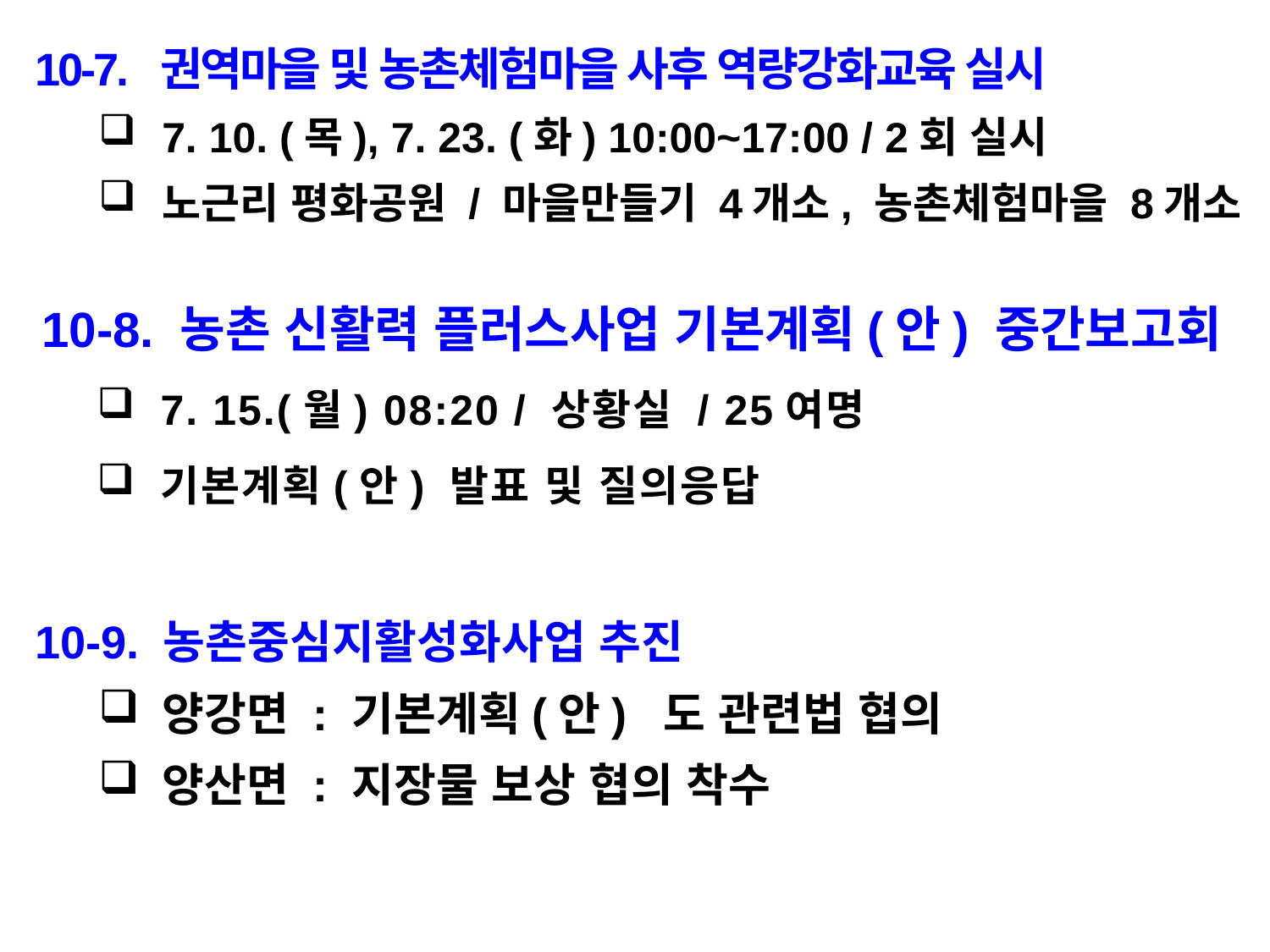

10-7.  권역마을 및 농촌체험마을 사후 역량강화교육 실시
7. 10. (목), 7. 23. (화) 10:00~17:00 / 2회 실시
노근리 평화공원 / 마을만들기 4개소, 농촌체험마을 8개소

10-8. 농촌 신활력 플러스사업 기본계획(안) 중간보고회
7. 15.(월) 08:20 / 상황실 / 25여명
기본계획(안) 발표 및 질의응답
10-9. 농촌중심지활성화사업 추진
양강면 : 기본계획(안)  도 관련법 협의
양산면 : 지장물 보상 협의 착수